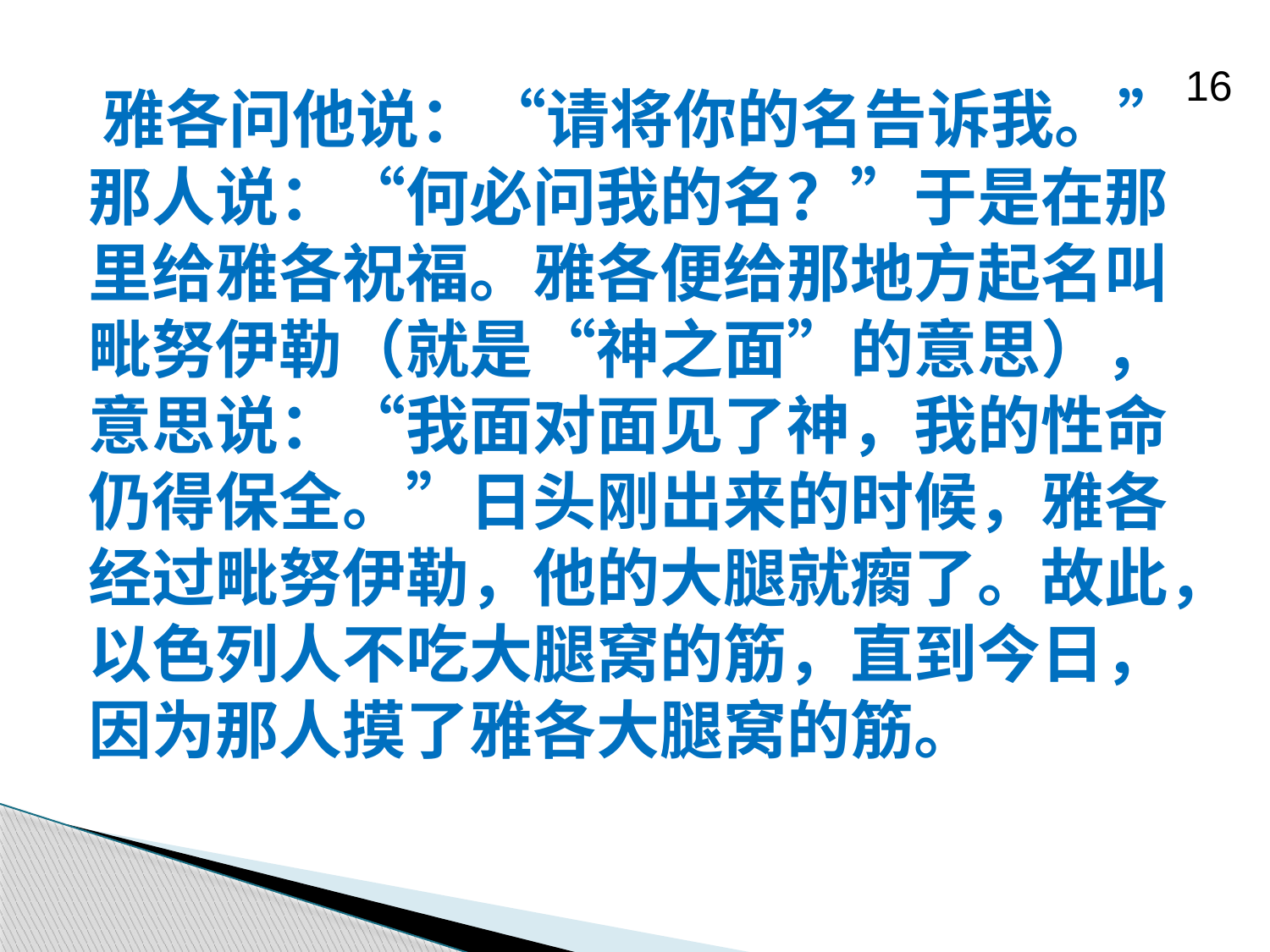

16
  雅各问他说：“请将你的名告诉我。”那人说：“何必问我的名？”于是在那里给雅各祝福。雅各便给那地方起名叫毗努伊勒（就是“神之面”的意思），意思说：“我面对面见了神，我的性命仍得保全。”日头刚出来的时候，雅各经过毗努伊勒，他的大腿就瘸了。故此，以色列人不吃大腿窝的筋，直到今日，因为那人摸了雅各大腿窝的筋。